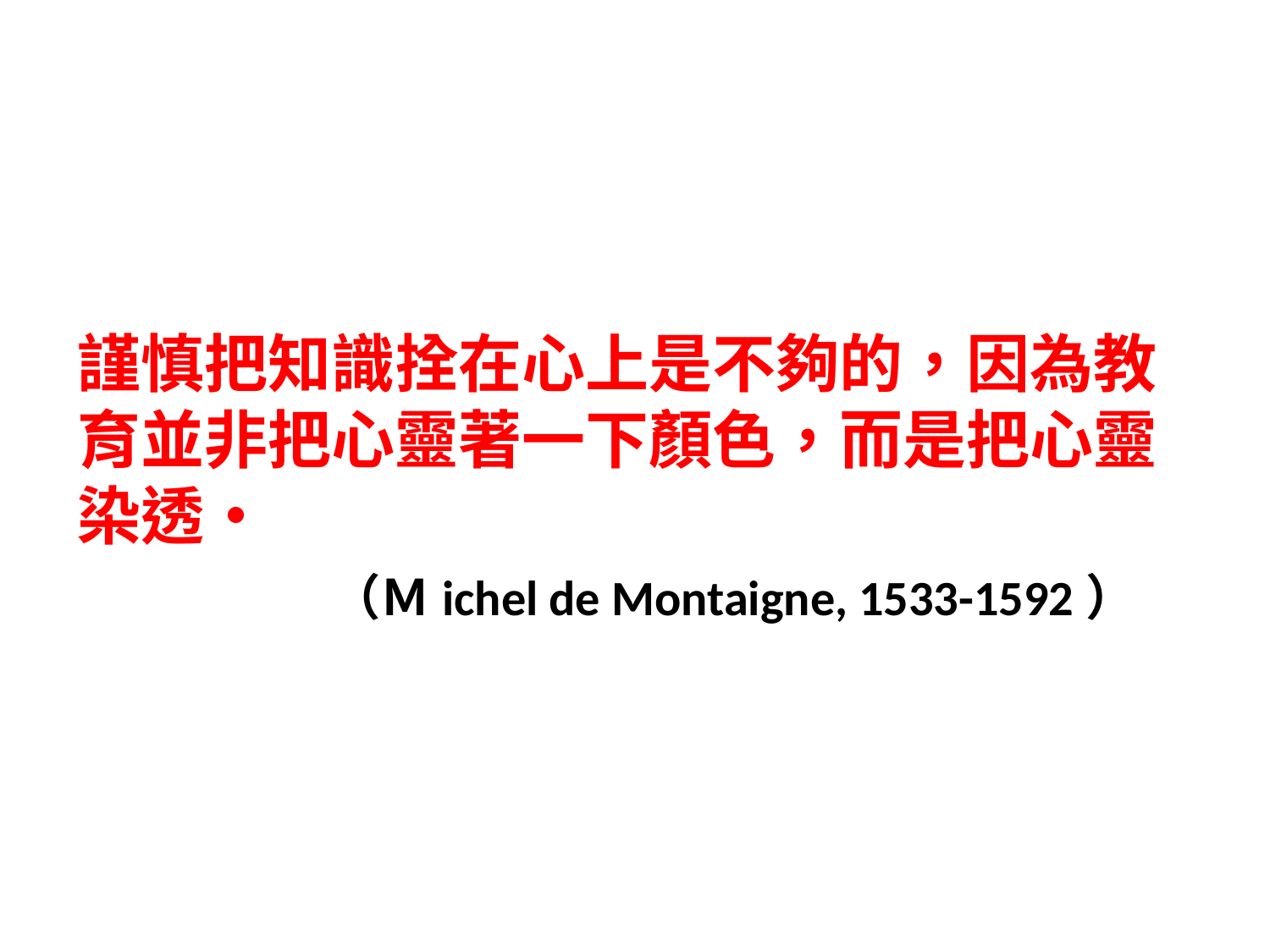

# 謹慎把知識拴在心上是不夠的，因為教育並非把心靈著一下顏色，而是把心靈染透‧ （Ｍichel de Montaigne, 1533-1592）